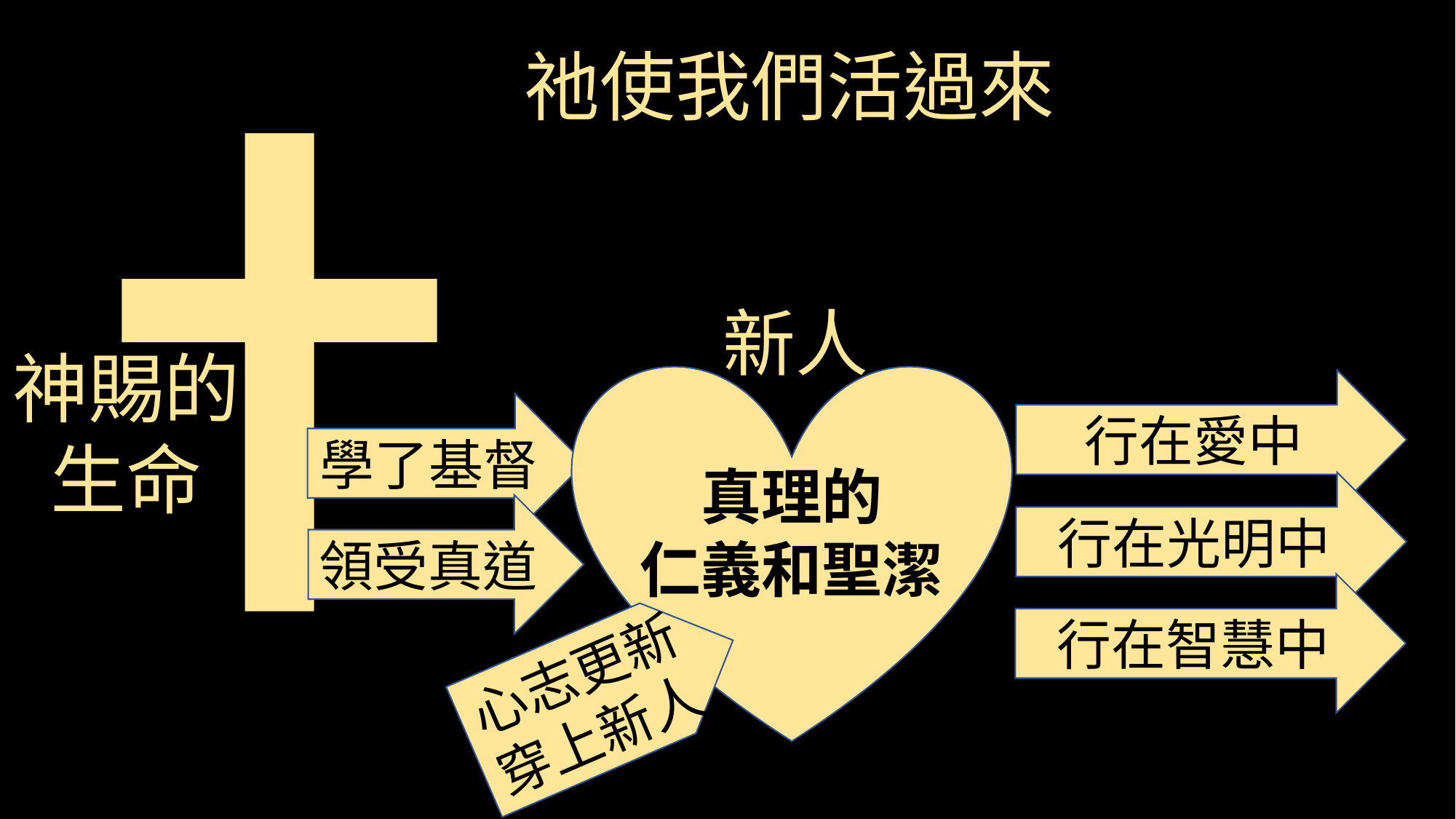

祂使我們活過來

新人
神賜的生命

行在愛中
學了基督
真理的
仁義和聖潔
行在光明中
領受真道
行在智慧中
心志更新
穿上新人